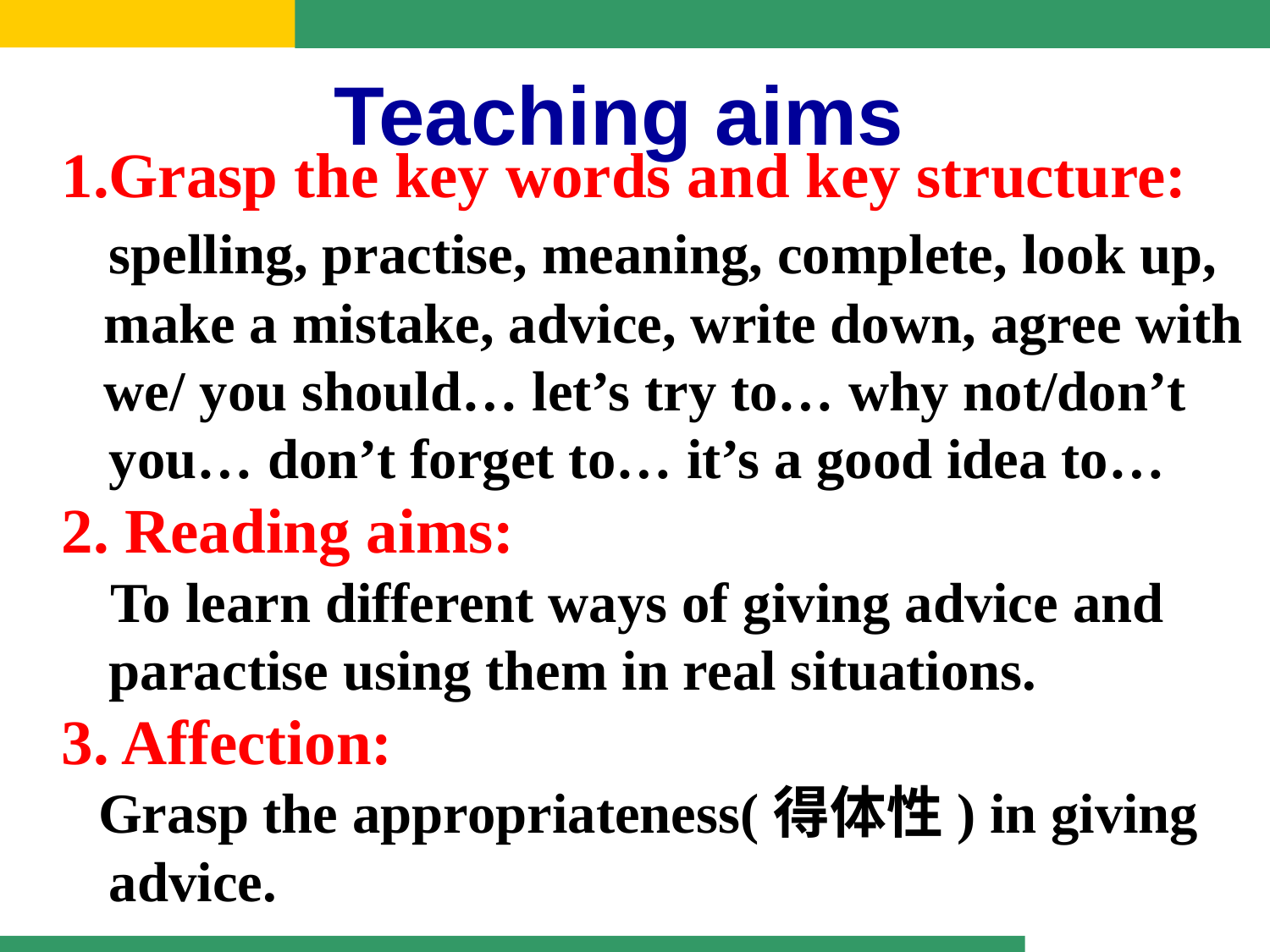

Teaching aims
Grasp the key words and key structure:
   spelling, practise, meaning, complete, look up,
   make a mistake, advice, write down, agree with
   we/ you should… let’s try to… why not/don’t you… don’t forget to… it’s a good idea to…
2. Reading aims:
    To learn different ways of giving advice and paractise using them in real situations.
3. Affection:
   Grasp the appropriateness(得体性) in giving advice.